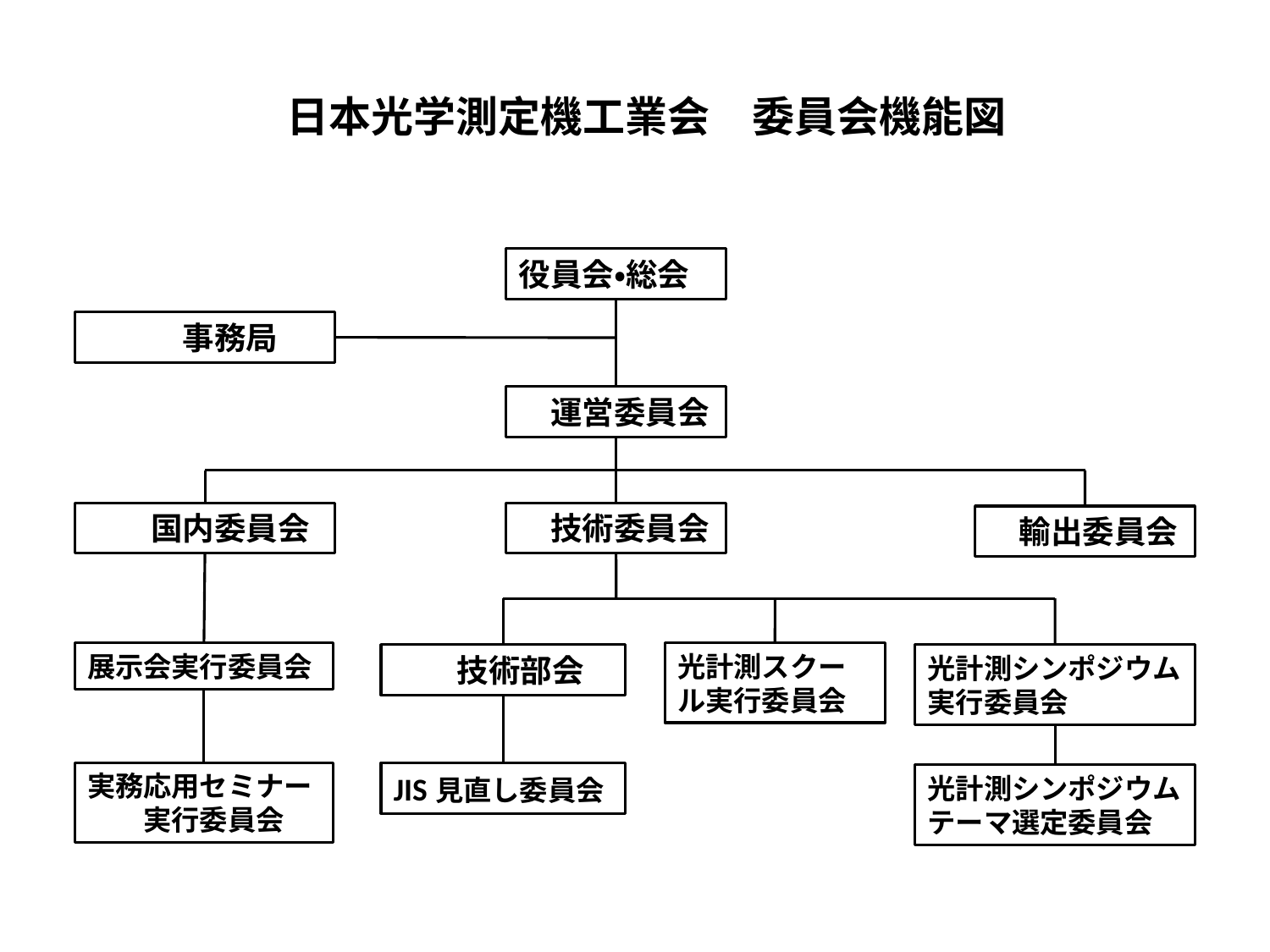

# 日本光学測定機工業会　委員会機能図
役員会・総会
　　　事務局
　運営委員会
　　国内委員会
　技術委員会
　輸出委員会
展示会実行委員会
光計測スクール実行委員会
　　技術部会
光計測シンポジウム実行委員会
実務応用セミナー
　　実行委員会
JIS見直し委員会
光計測シンポジウムテーマ選定委員会